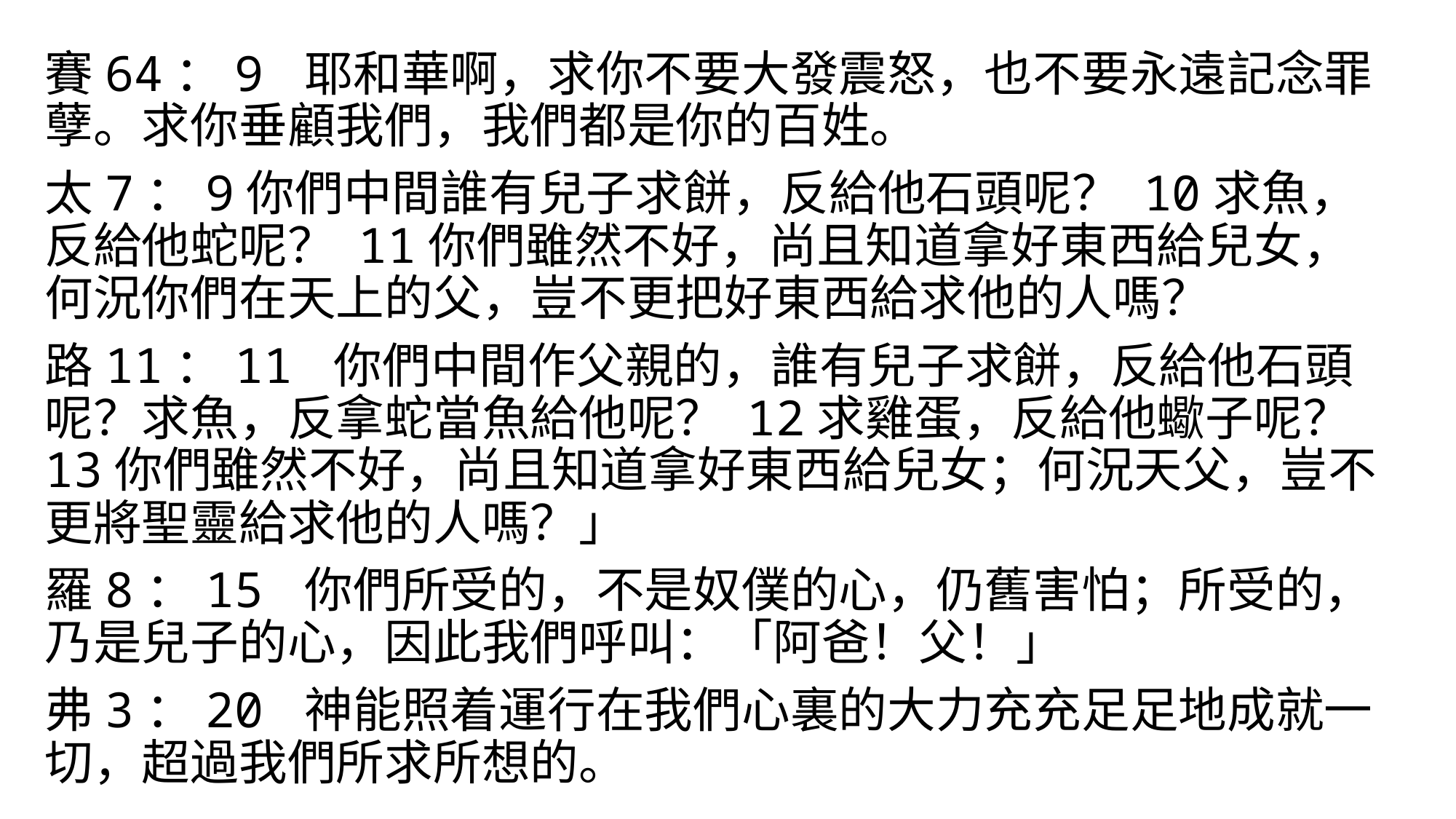

#
賽64：9 耶和華啊，求你不要大發震怒，也不要永遠記念罪孽。求你垂顧我們，我們都是你的百姓。
太7：9你們中間誰有兒子求餅，反給他石頭呢？ 10求魚，反給他蛇呢？ 11你們雖然不好，尚且知道拿好東西給兒女，何況你們在天上的父，豈不更把好東西給求他的人嗎？
路11：11 你們中間作父親的，誰有兒子求餅，反給他石頭呢？求魚，反拿蛇當魚給他呢？ 12求雞蛋，反給他蠍子呢？ 13你們雖然不好，尚且知道拿好東西給兒女；何況天父，豈不更將聖靈給求他的人嗎？」
羅8：15 你們所受的，不是奴僕的心，仍舊害怕；所受的，乃是兒子的心，因此我們呼叫：「阿爸！父！」
弗3：20 神能照着運行在我們心裏的大力充充足足地成就一切，超過我們所求所想的。